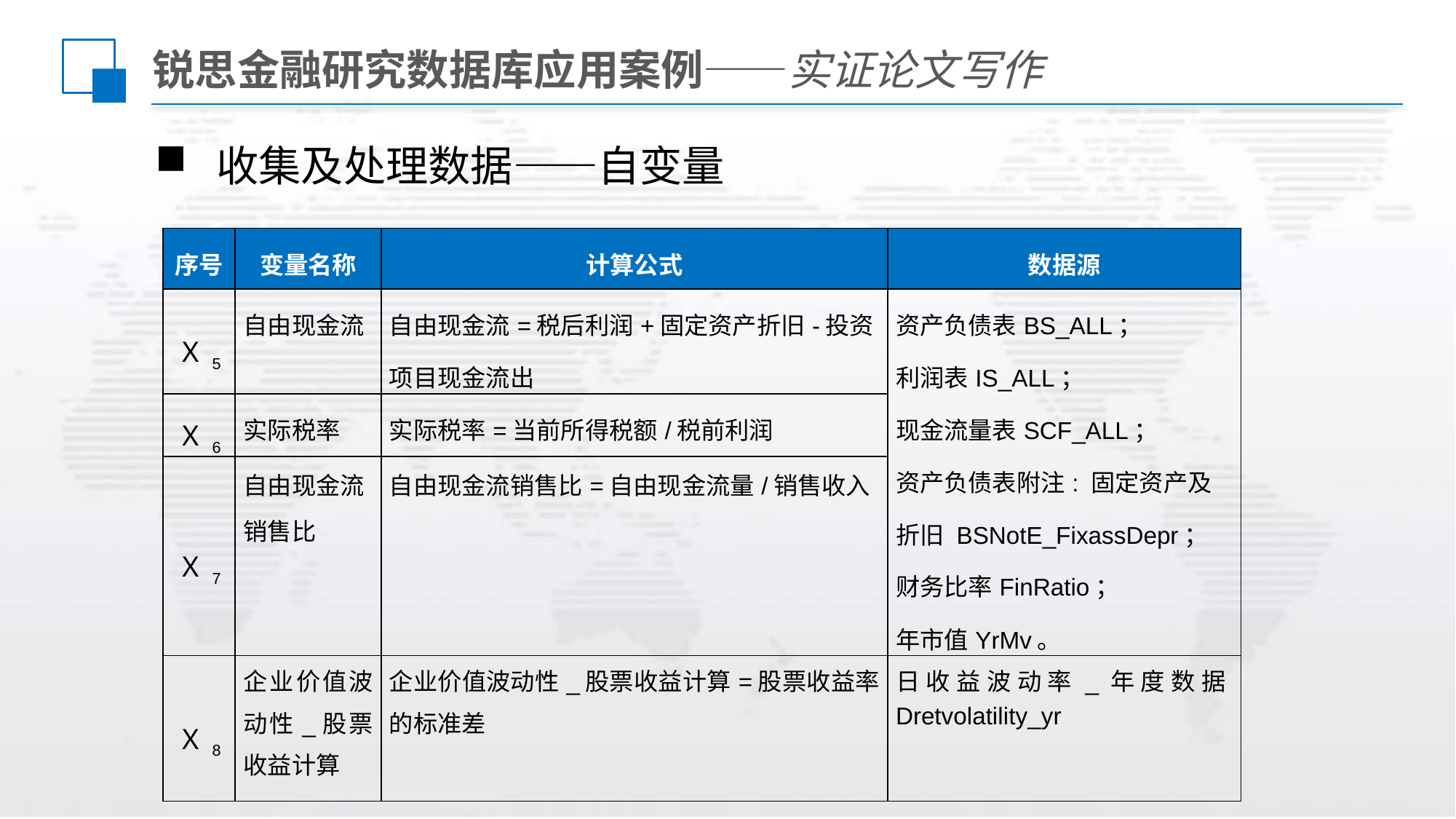

# 锐思金融研究数据库应用案例——实证论文写作
收集及处理数据——自变量

| 序号 | 变量名称 | 计算公式 | 数据源 |
| --- | --- | --- | --- |
| Ｘ5 | 自由现金流 | 自由现金流=税后利润+固定资产折旧-投资项目现金流出 | 资产负债表BS\_ALL； 利润表IS\_ALL； 现金流量表SCF\_ALL； 资产负债表附注: 固定资产及折旧 BSNotE\_FixassDepr； 财务比率FinRatio； 年市值YrMv。 |
| Ｘ6 | 实际税率 | 实际税率=当前所得税额/税前利润 |  |
| Ｘ7 | 自由现金流销售比 | 自由现金流销售比=自由现金流量/销售收入 |  |
| Ｘ8 | 企业价值波动性\_股票收益计算 | 企业价值波动性\_股票收益计算=股票收益率的标准差 | 日收益波动率\_年度数据Dretvolatility\_yr |